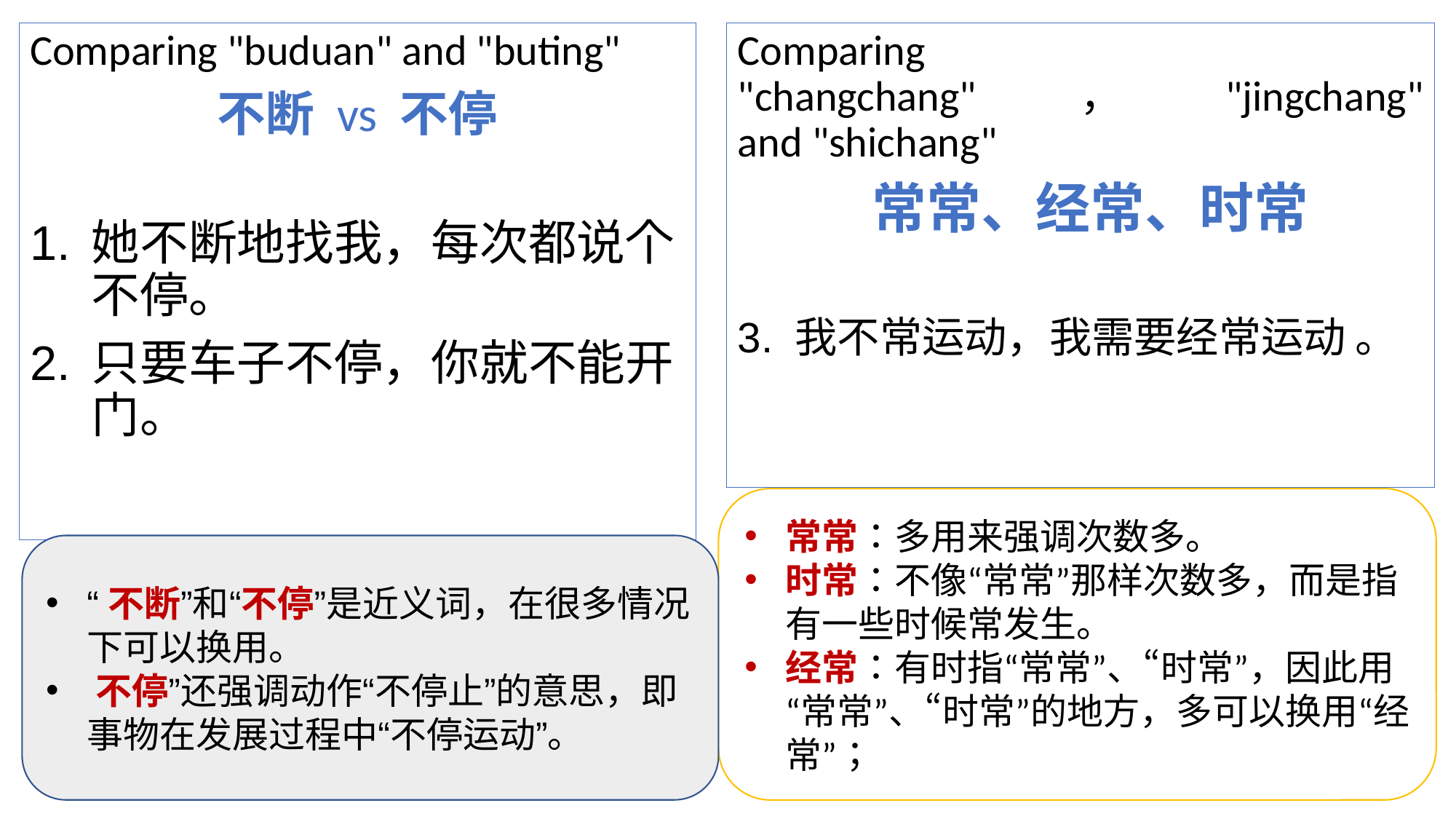

Comparing "changchang"，"jingchang" and "shichang"
 常常、经常、时常

3. 我不常运动，我需要经常运动 。

Comparing "buduan" and "buting"
不断 vs 不停

她不断地找我，每次都说个不停。
只要车子不停，你就不能开门。

常常：多用来强调次数多。
时常：不像“常常”那样次数多，而是指有一些时候常发生。
经常：有时指“常常”、“时常”，因此用“常常”、“时常”的地方，多可以换用“经常”；
“不断”和“不停”是近义词，在很多情况下可以换用。​
​不停”还强调动作“不停止”的意思，即事物在发展过程中“不停运动”。